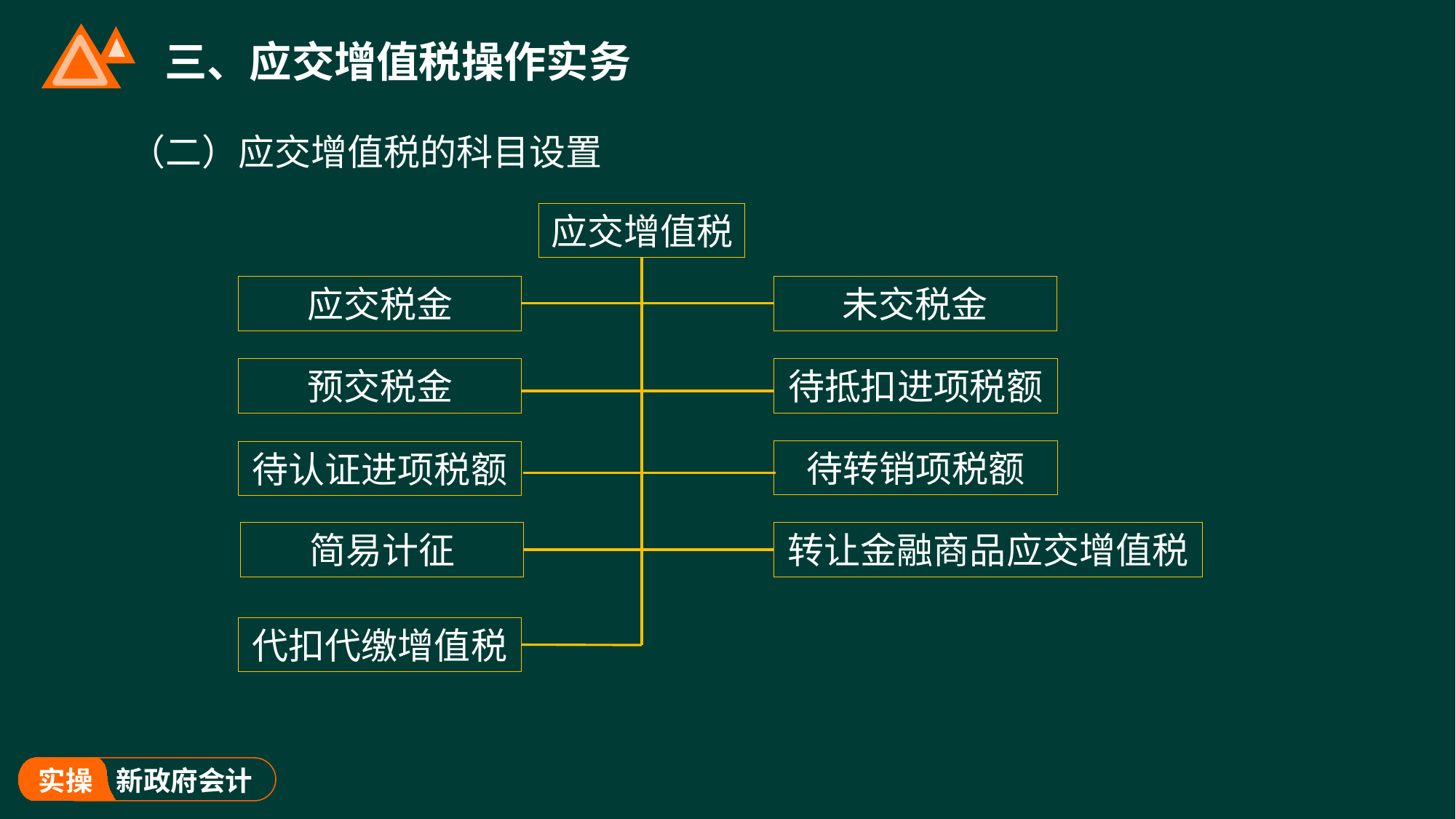

# 三、应交增值税操作实务
（二）应交增值税的科目设置
应交增值税
未交税金
应交税金
待抵扣进项税额
预交税金
待转销项税额
待认证进项税额
简易计征
转让金融商品应交增值税
代扣代缴增值税